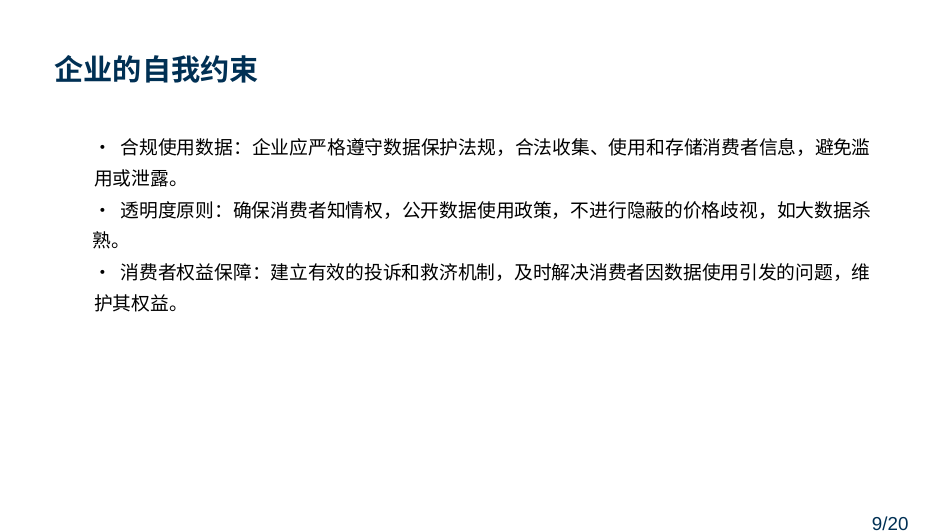

企业的自我约束
• 合规使用数据：企业应严格遵守数据保护法规，合法收集、使用和存储消费者信息，避免滥
用或泄露。
• 透明度原则：确保消费者知情权，公开数据使用政策，不进行隐蔽的价格歧视，如大数据杀
熟。
• 消费者权益保障：建立有效的投诉和救济机制，及时解决消费者因数据使用引发的问题，维
护其权益。
9/20